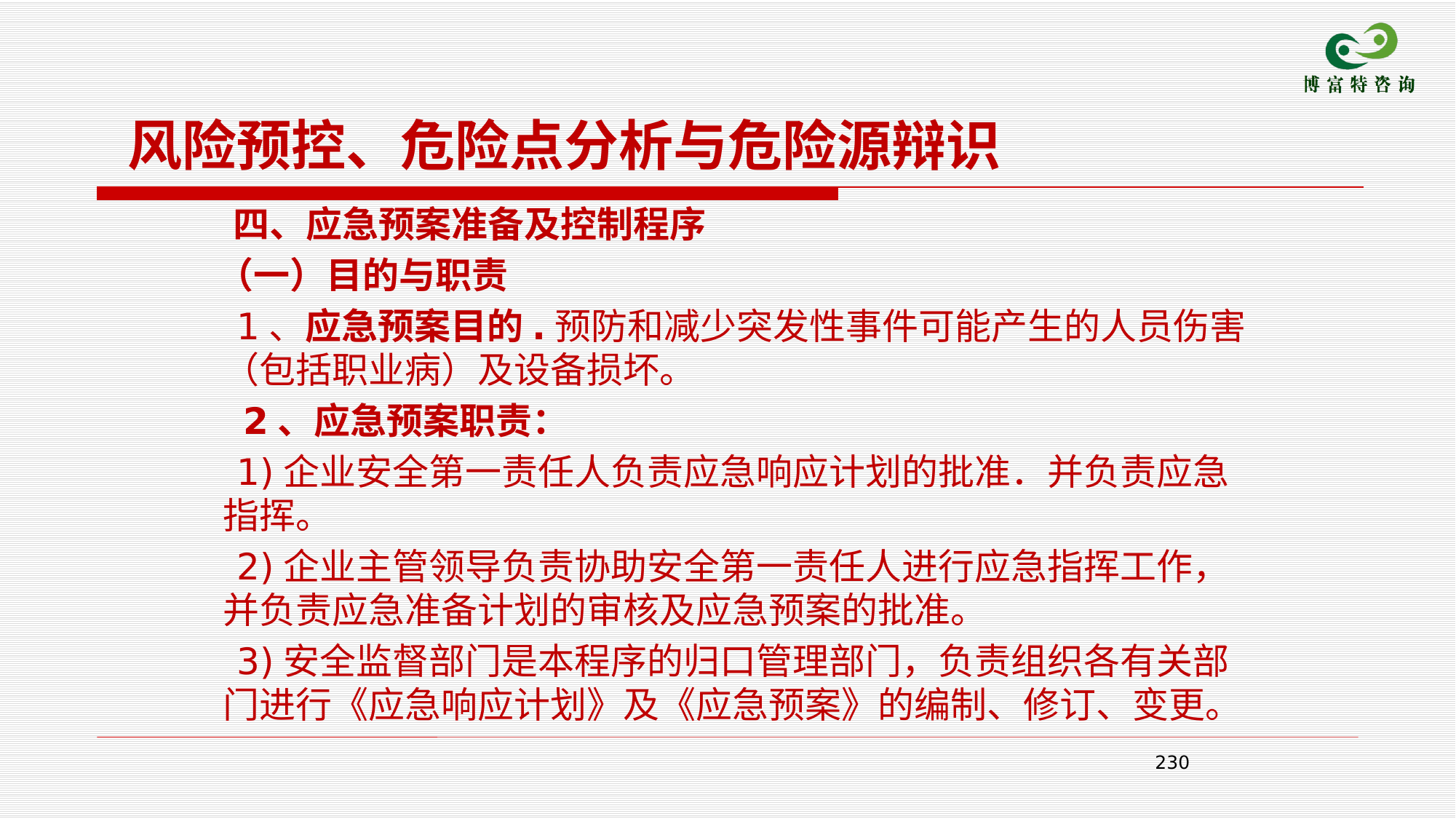

风险预控、危险点分析与危险源辩识
       四、应急预案准备及控制程序
     （一）目的与职责
      1、应急预案目的.预防和减少突发性事件可能产生的人员伤害（包括职业病）及设备损坏。
      2、应急预案职责：
      1)企业安全第一责任人负责应急响应计划的批准．并负责应急指挥。
      2)企业主管领导负责协助安全第一责任人进行应急指挥工作，并负责应急准备计划的审核及应急预案的批准。
      3)安全监督部门是本程序的归口管理部门，负责组织各有关部门进行《应急响应计划》及《应急预案》的编制、修订、变更。

230